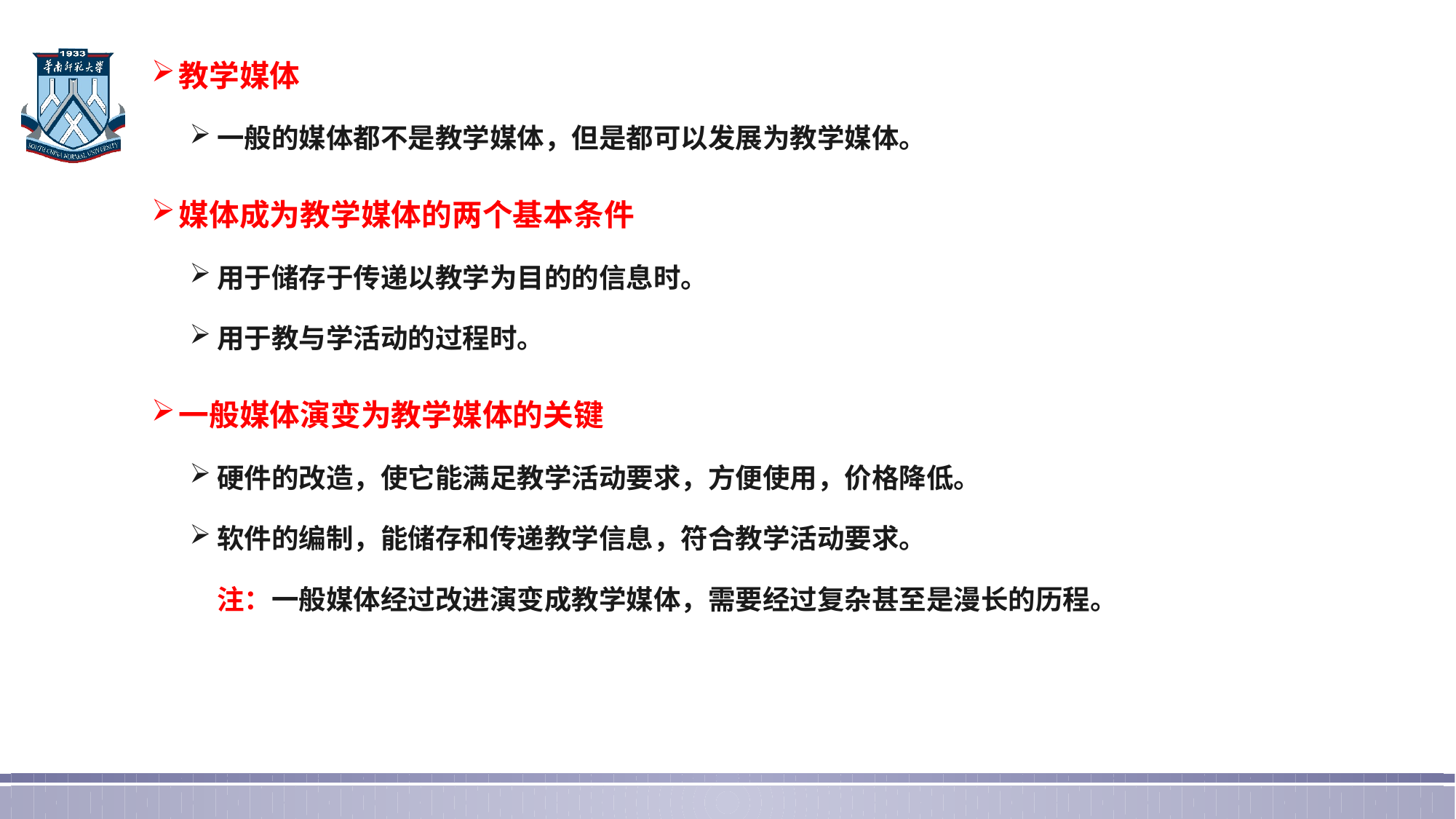

教学媒体
一般的媒体都不是教学媒体，但是都可以发展为教学媒体。
媒体成为教学媒体的两个基本条件
用于储存于传递以教学为目的的信息时。
用于教与学活动的过程时。
一般媒体演变为教学媒体的关键
硬件的改造，使它能满足教学活动要求，方便使用，价格降低。
软件的编制，能储存和传递教学信息，符合教学活动要求。
	注：一般媒体经过改进演变成教学媒体，需要经过复杂甚至是漫长的历程。